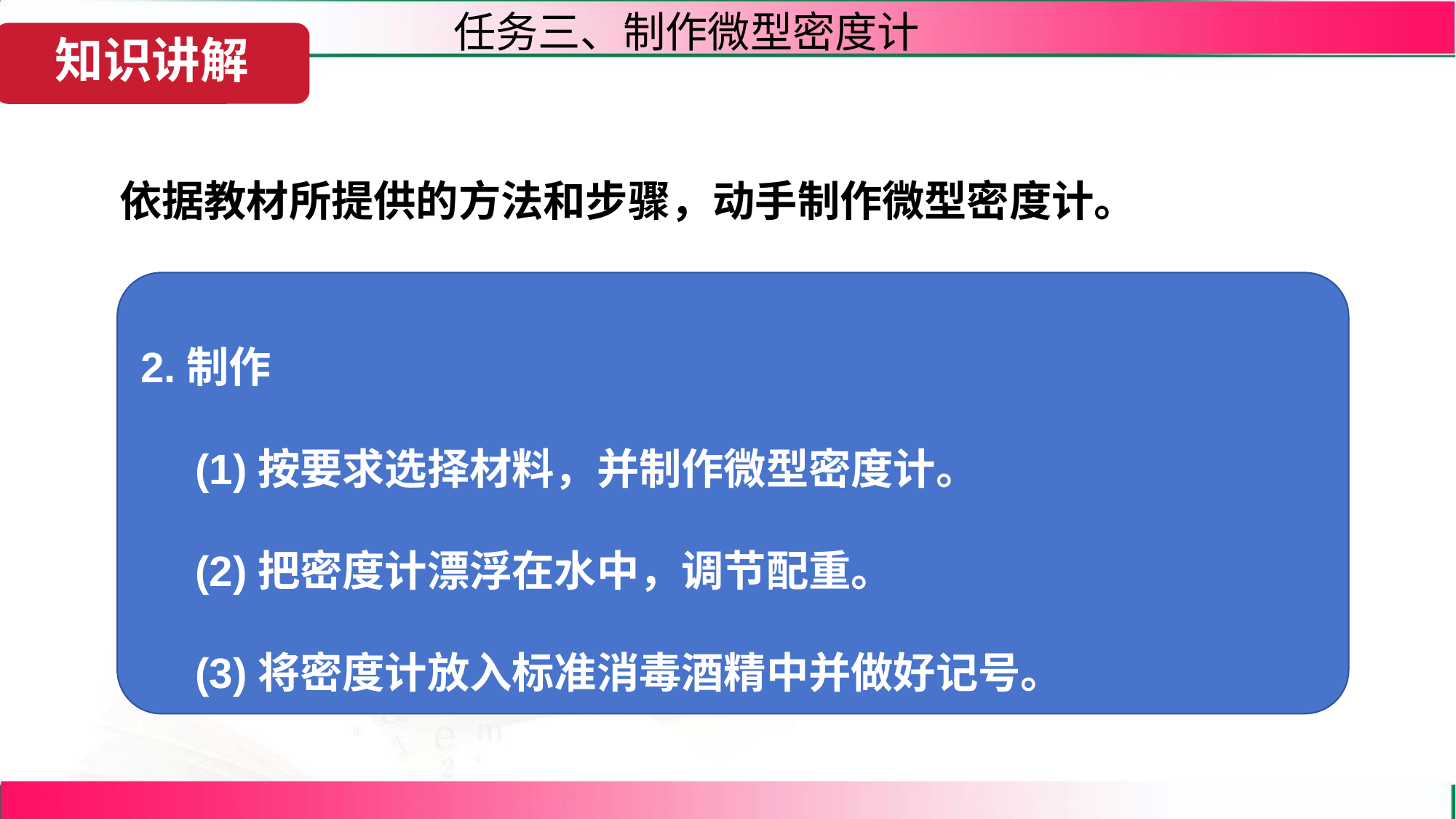

任务三、制作微型密度计
依据教材所提供的方法和步骤，动手制作微型密度计。
2.制作
(1)按要求选择材料，并制作微型密度计。
(2)把密度计漂浮在水中，调节配重。
(3)将密度计放入标准消毒酒精中并做好记号。